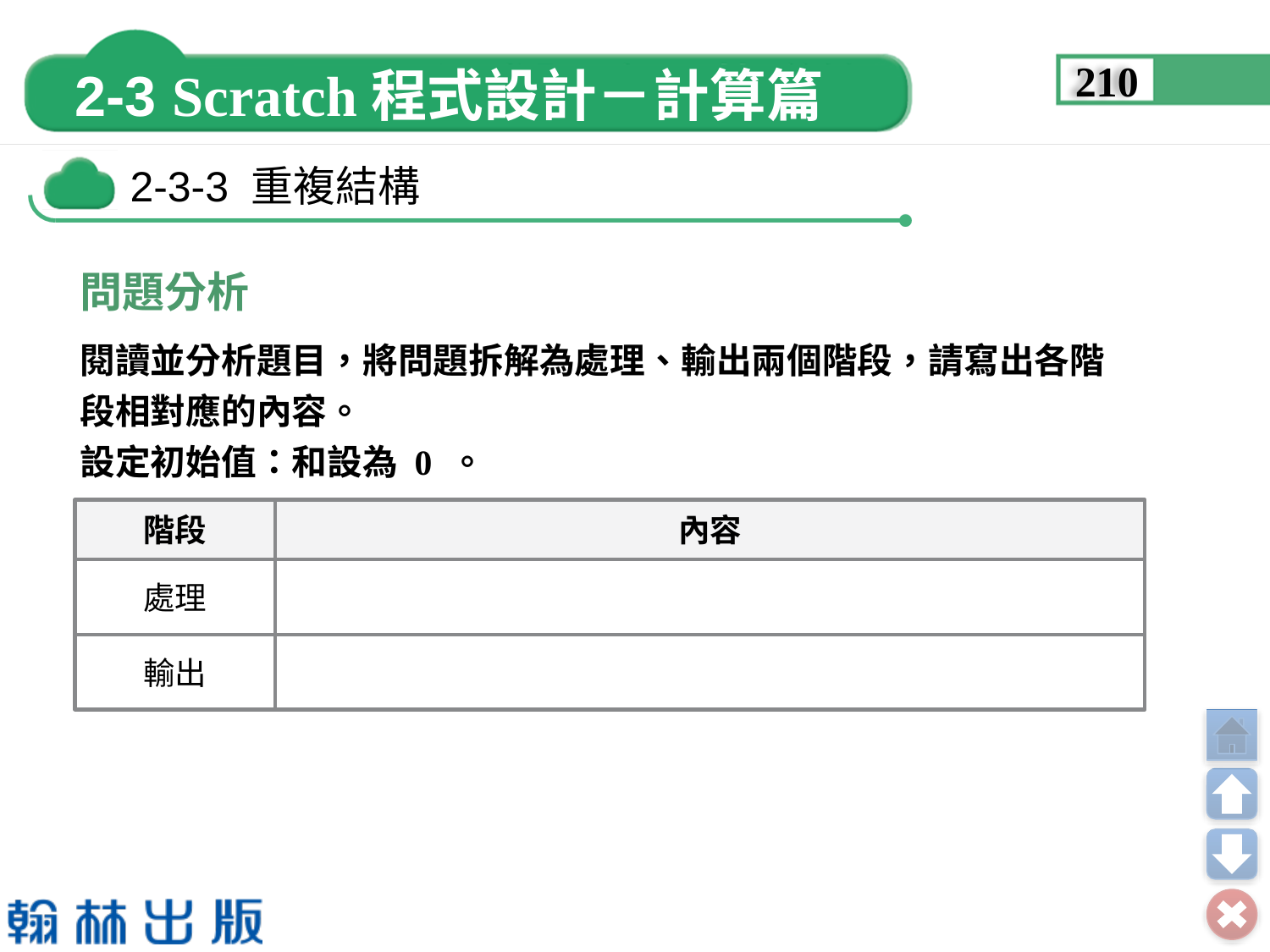

210
問題分析
閱讀並分析題目，將問題拆解為處理、輸出兩個階段，請寫出各階段相對應的內容。
設定初始值：和設為 0 。
階段
內容
處理

輸出